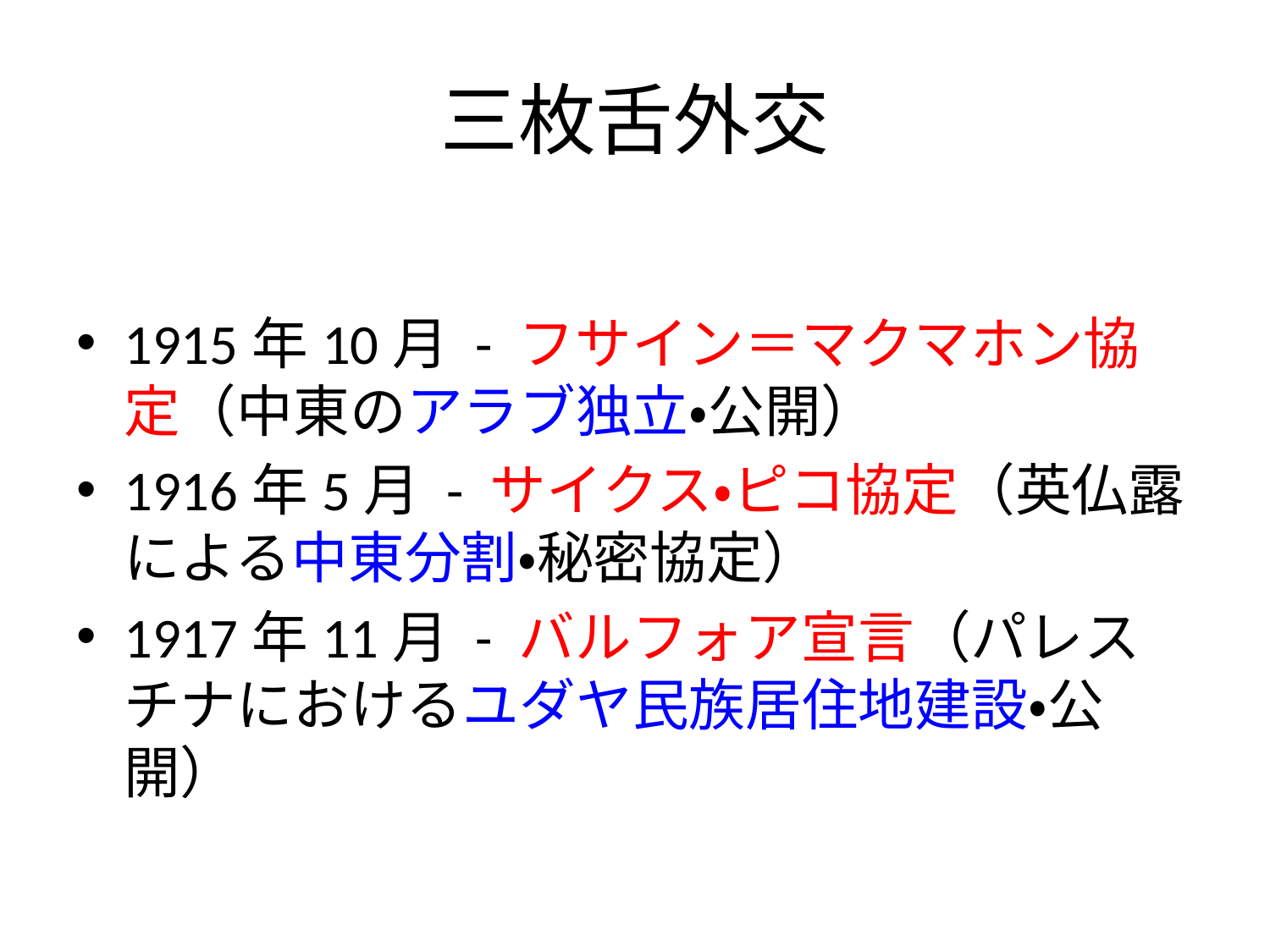

# 三枚舌外交

1915年10月 - フサイン＝マクマホン協定（中東のアラブ独立・公開）
1916年5月 - サイクス・ピコ協定（英仏露による中東分割・秘密協定）
1917年11月 - バルフォア宣言（パレスチナにおけるユダヤ民族居住地建設・公開）